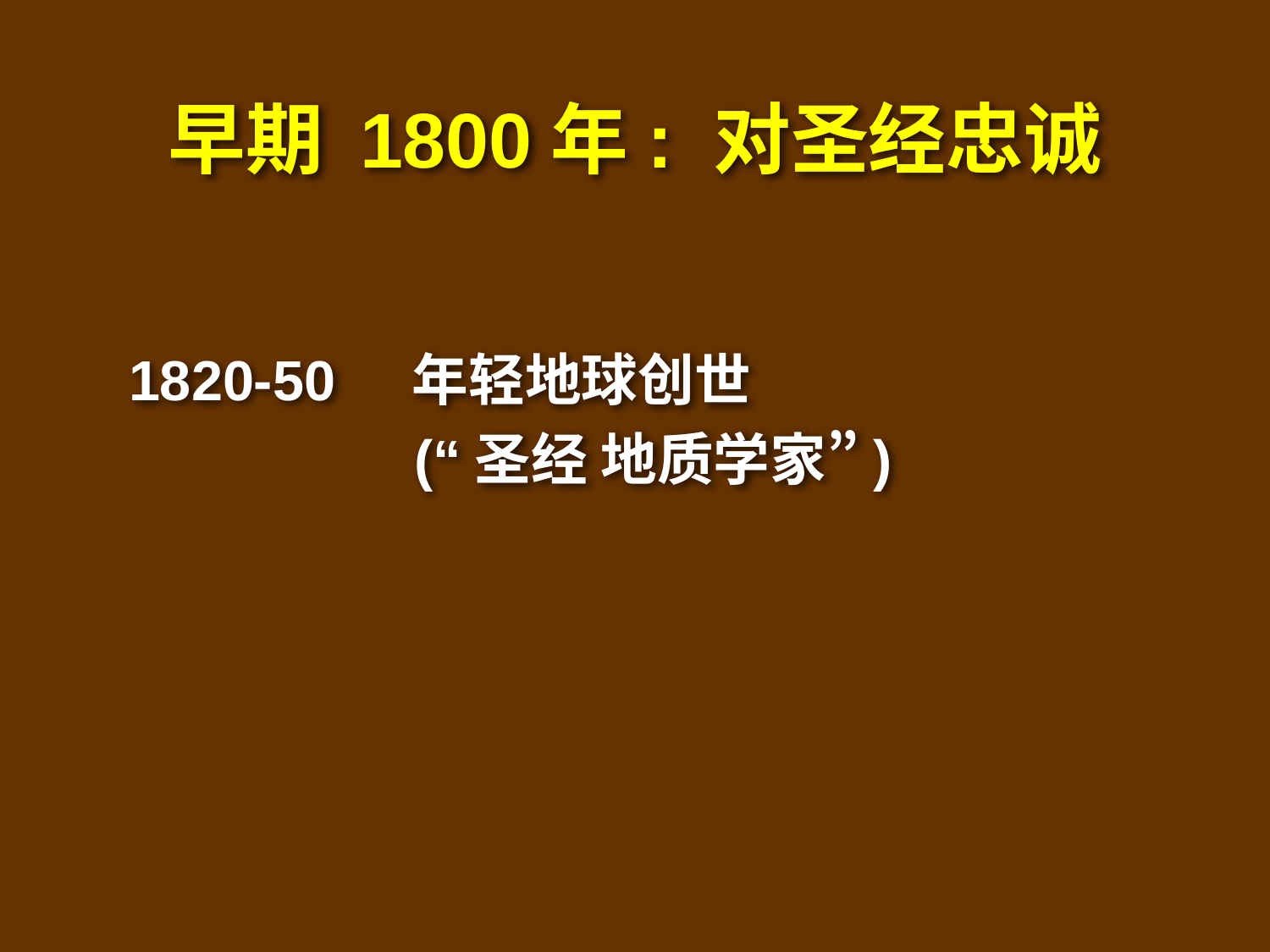

# Genesis & Geology: 19C #2
早期 1800年: 对圣经忠诚
1820-50    年轻地球创世
		  (“圣经 地质学家”)